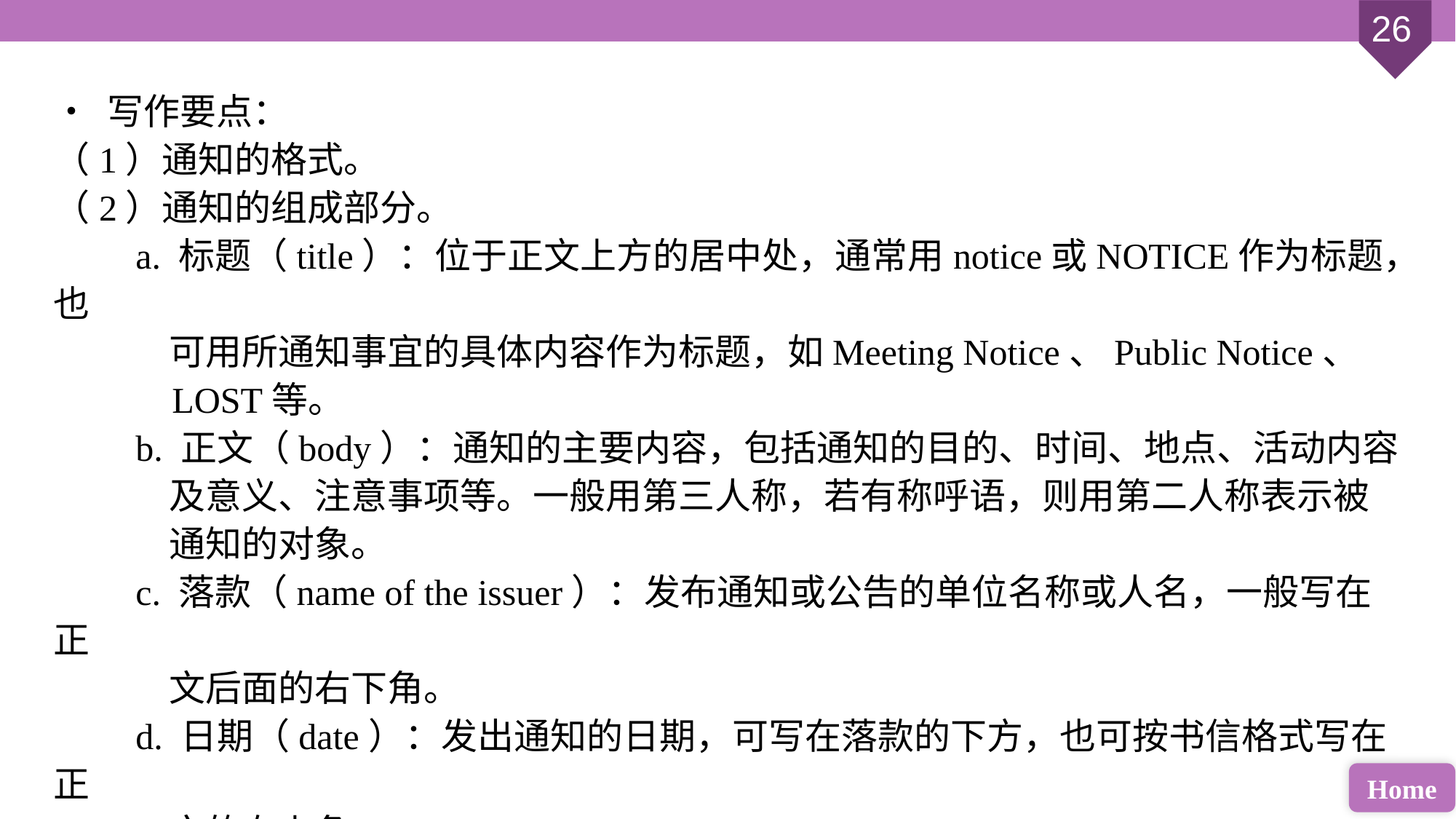

• 写作要点：
（1）通知的格式。
（2）通知的组成部分。
         a. 标题（title）：位于正文上方的居中处，通常用notice或NOTICE作为标题，也
             可用所通知事宜的具体内容作为标题，如Meeting Notice、Public Notice、
             LOST等。
         b. 正文（body）：通知的主要内容，包括通知的目的、时间、地点、活动内容
             及意义、注意事项等。一般用第三人称，若有称呼语，则用第二人称表示被
             通知的对象。
         c. 落款（name of the issuer）：发布通知或公告的单位名称或人名，一般写在正
             文后面的右下角。
         d. 日期（date）：发出通知的日期，可写在落款的下方，也可按书信格式写在正
             文的右上角。